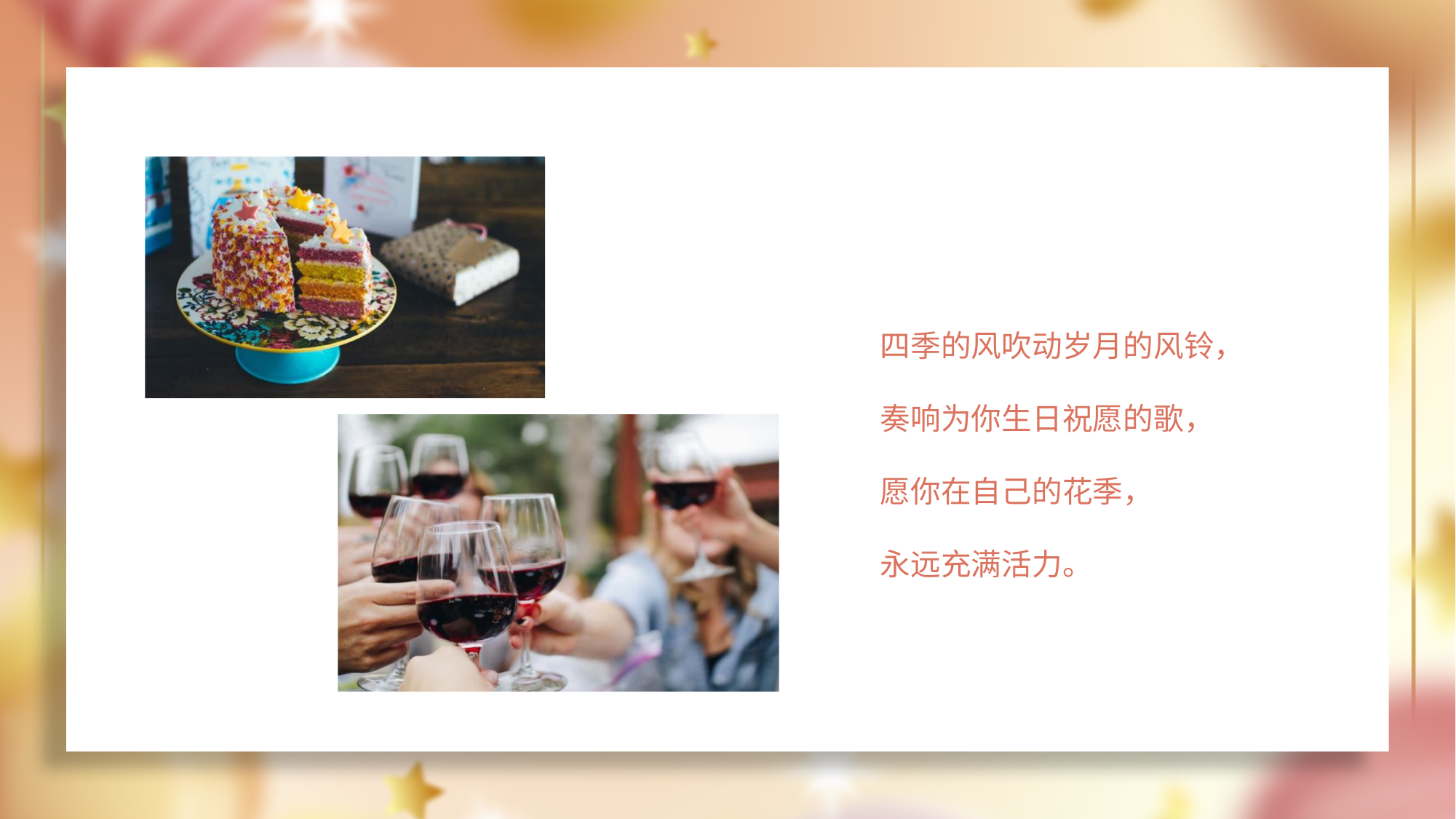

四季的风吹动岁月的风铃，
奏响为你生日祝愿的歌，
愿你在自己的花季，
永远充满活力。

节日PPT模板 http:// www.PPT818.com/jieri/